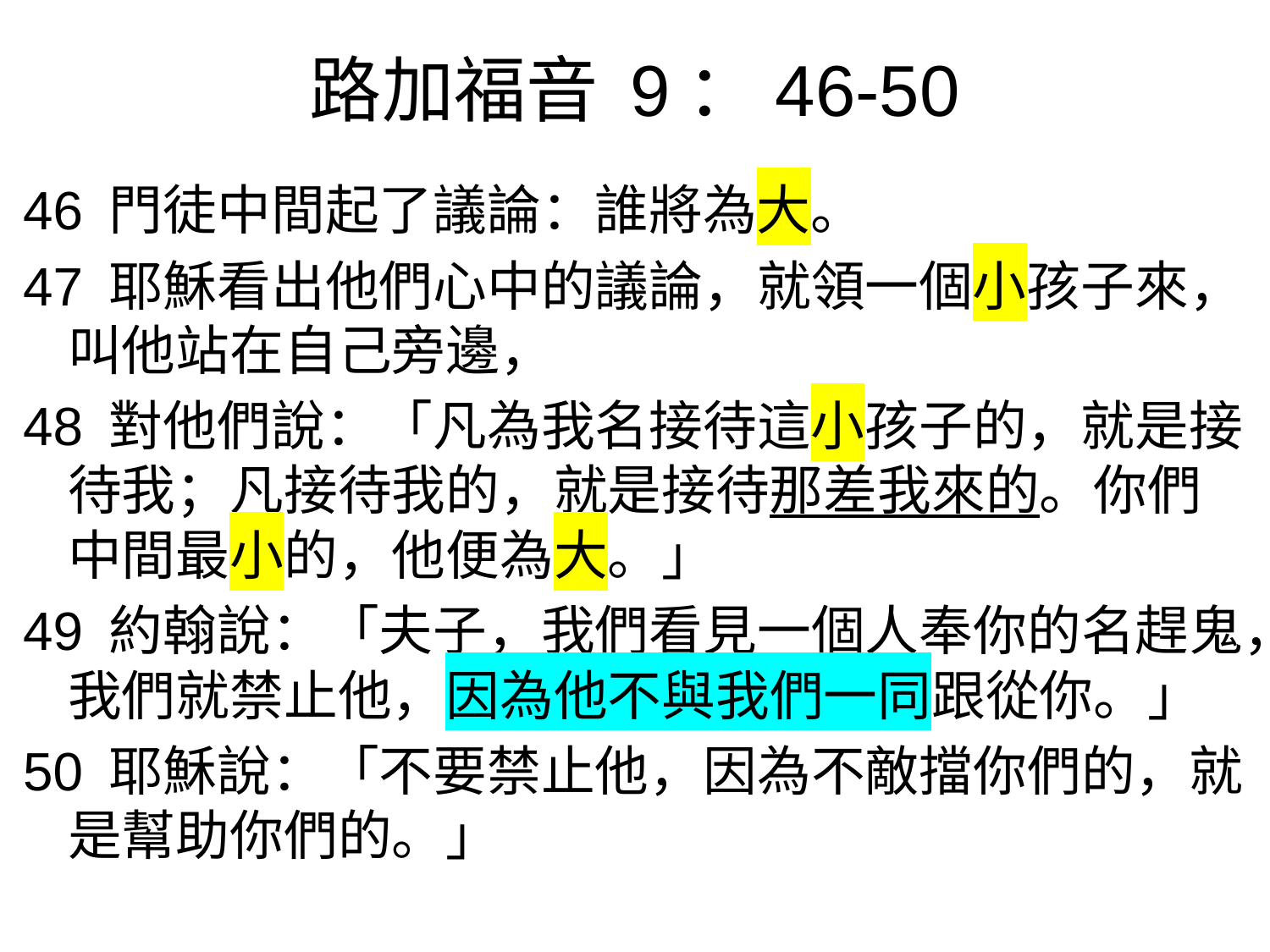

# 路加福音 9：46-50
46 門徒中間起了議論：誰將為大。
47 耶穌看出他們心中的議論，就領一個小孩子來，叫他站在自己旁邊，
48 對他們說：「凡為我名接待這小孩子的，就是接待我；凡接待我的，就是接待那差我來的。你們中間最小的，他便為大。」
49 約翰說：「夫子，我們看見一個人奉你的名趕鬼，我們就禁止他，因為他不與我們一同跟從你。」
50 耶穌說：「不要禁止他，因為不敵擋你們的，就是幫助你們的。」